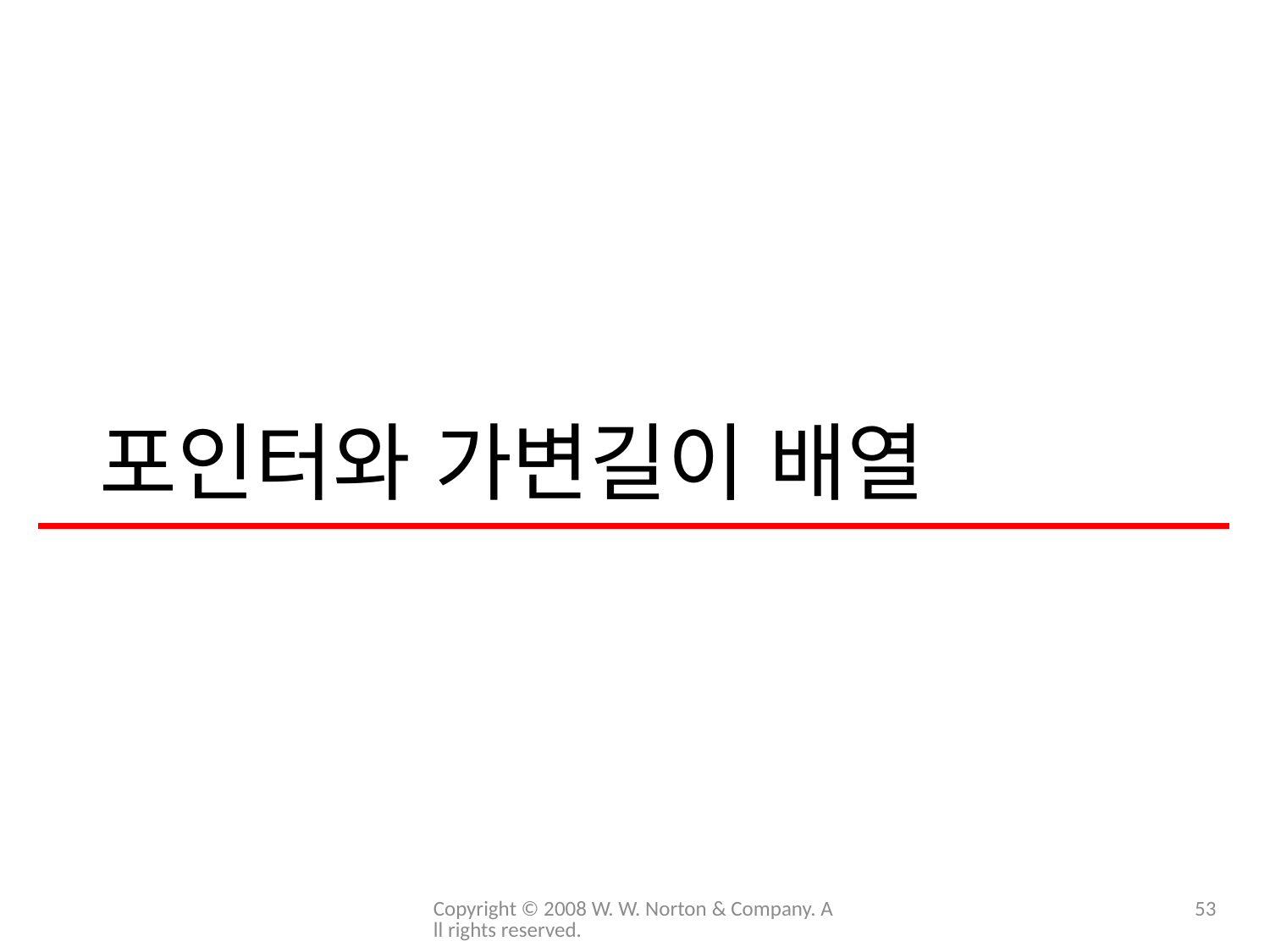

# 포인터와 가변길이 배열

Copyright © 2008 W. W. Norton & Company. All rights reserved.
53